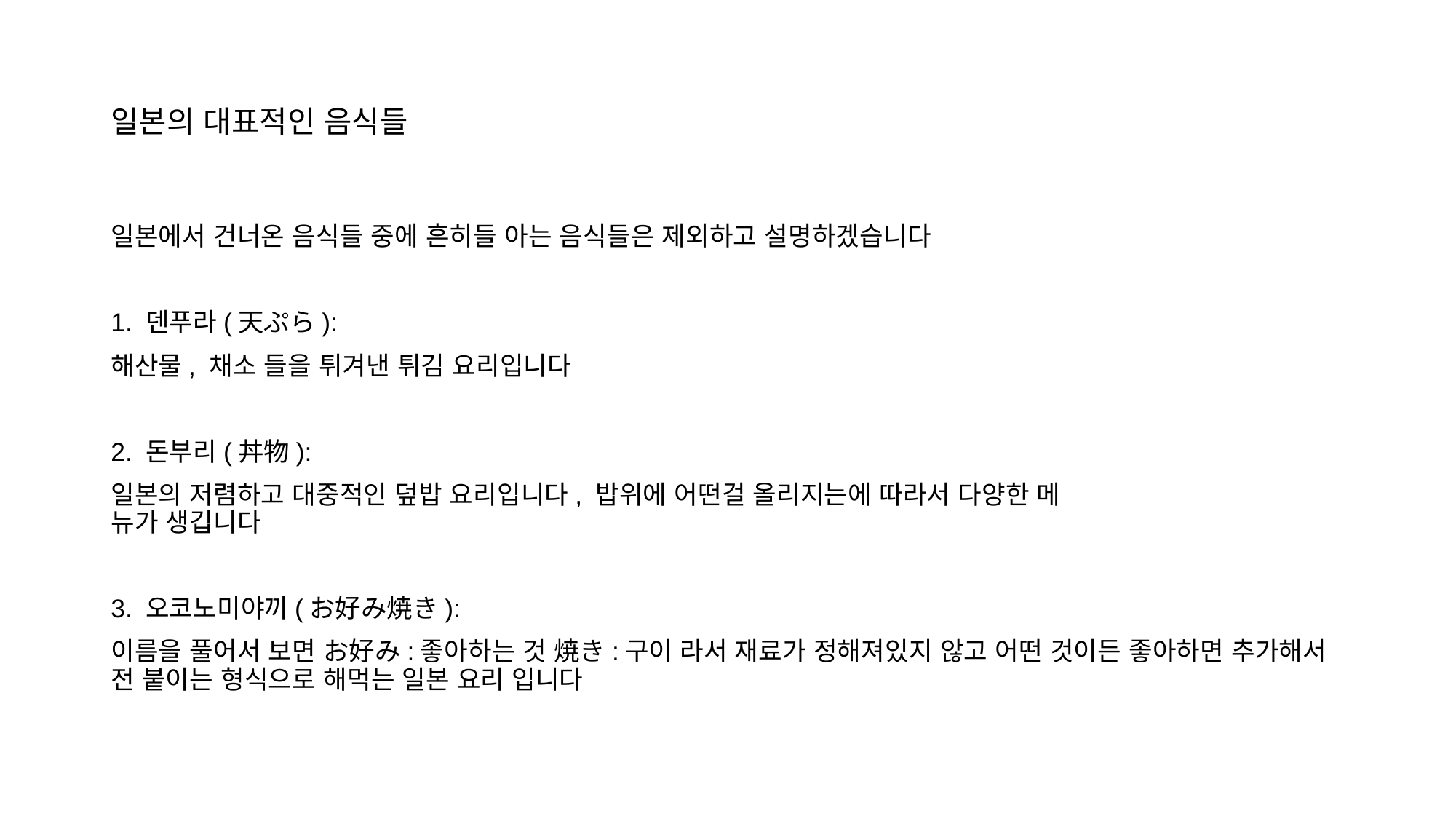

# 일본의 대표적인 음식들
일본에서 건너온 음식들 중에 흔히들 아는 음식들은 제외하고 설명하겠습니다

1. 덴푸라(天ぷら):
해산물, 채소 들을 튀겨낸 튀김 요리입니다

2. 돈부리(丼物):
일본의 저렴하고 대중적인 덮밥 요리입니다, 밥위에 어떤걸 올리지는에 따라서 다양한 메                                      뉴가 생깁니다

3. 오코노미야끼(お好み焼き):
이름을 풀어서 보면 お好み:좋아하는 것 焼き:구이 라서 재료가 정해져있지 않고 어떤 것이든 좋아하면 추가해서 전 붙이는 형식으로 해먹는 일본 요리 입니다